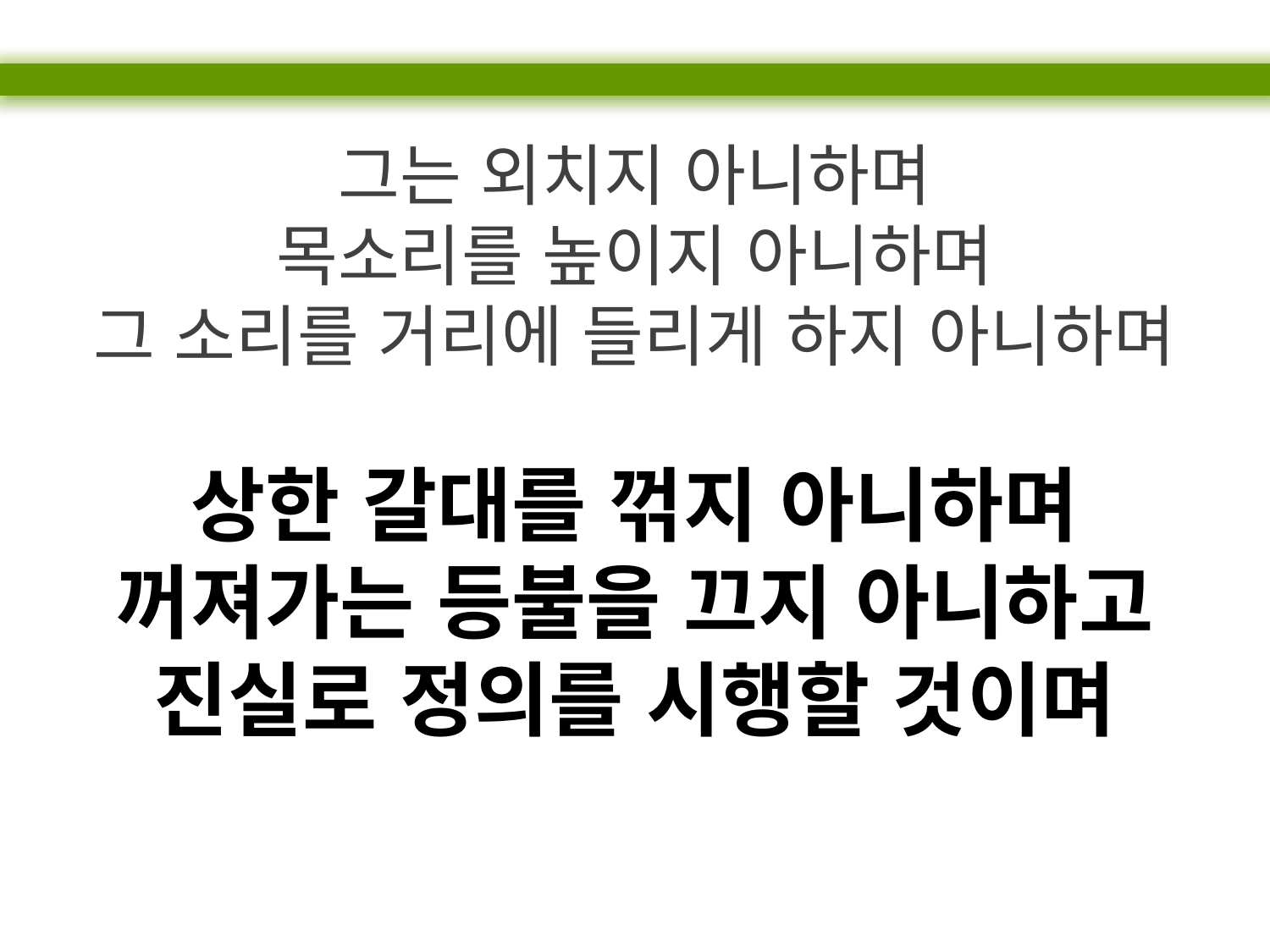

그는 외치지 아니하며
목소리를 높이지 아니하며
그 소리를 거리에 들리게 하지 아니하며
상한 갈대를 꺾지 아니하며
꺼져가는 등불을 끄지 아니하고
진실로 정의를 시행할 것이며